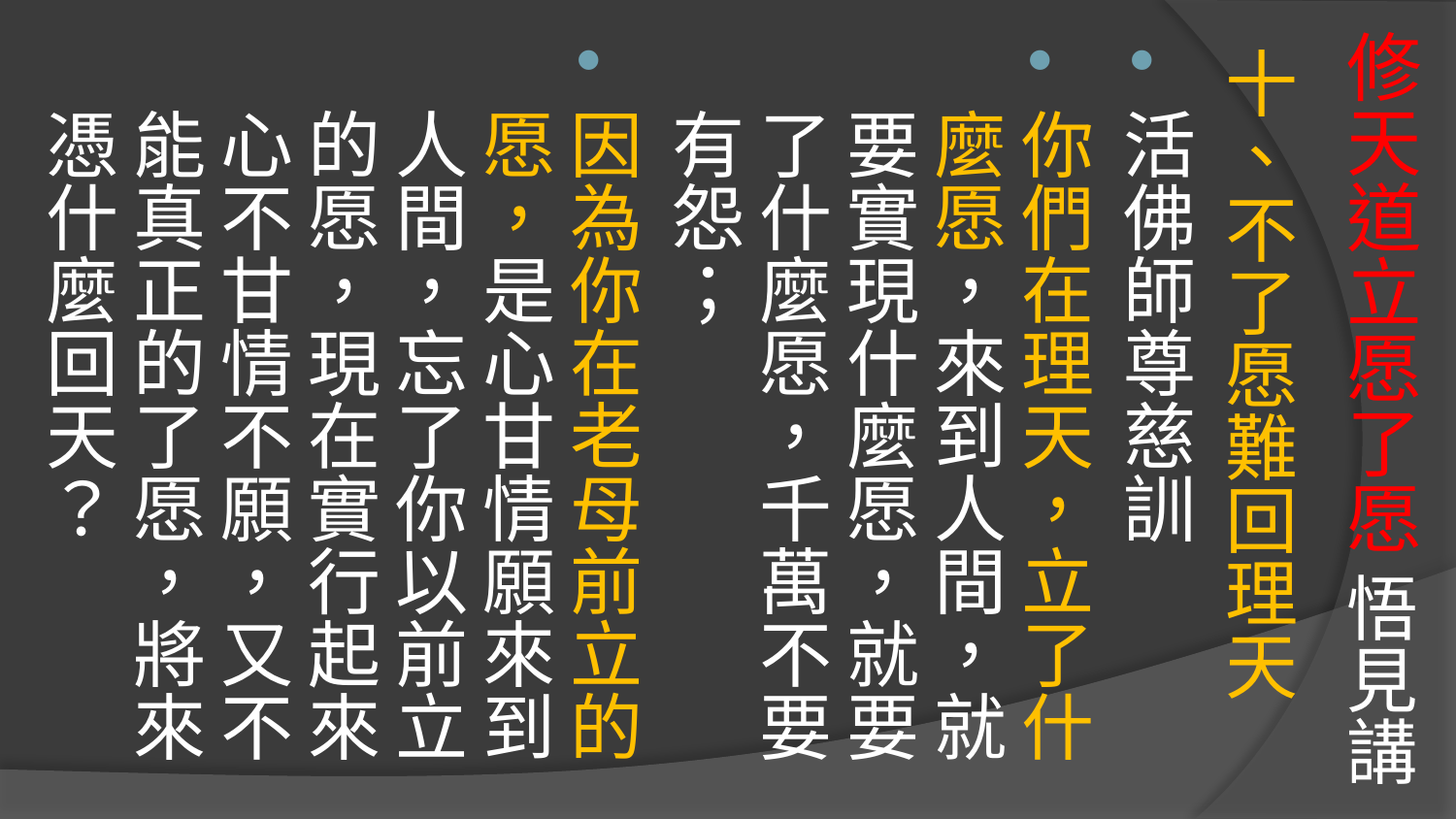

# 修天道立愿了愿 悟見講
十、不了愿難回理天
活佛師尊慈訓
你們在理天，立了什麼愿，來到人間，就要實現什麼愿，就要了什麼愿，千萬不要有怨；
因為你在老母前立的愿，是心甘情願來到人間，忘了你以前立的愿，現在實行起來心不甘情不願，又不能真正的了愿，將來憑什麼回天？